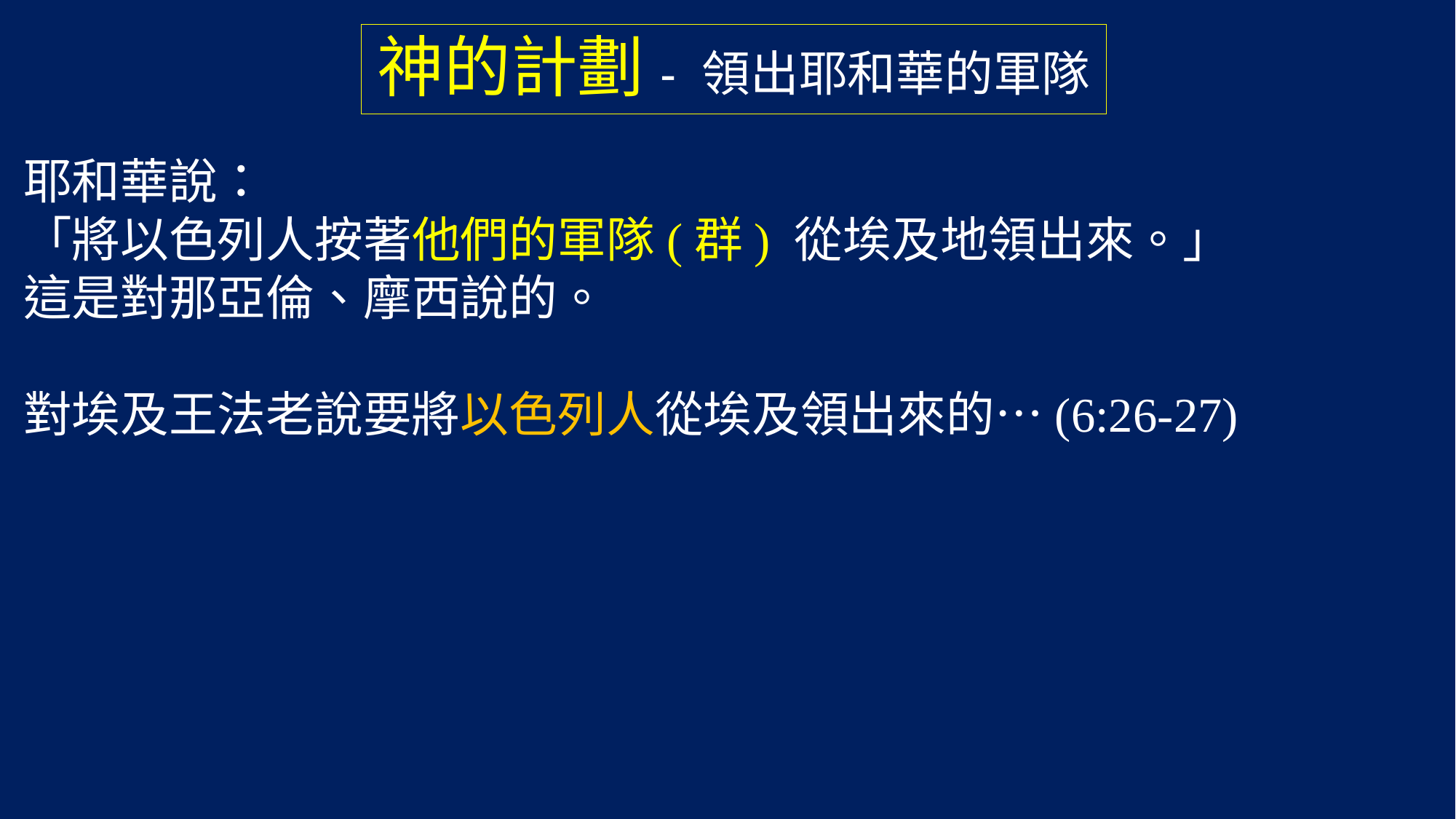

# 神的計劃- 領出耶和華的軍隊
耶和華說：
「將以色列人按著他們的軍隊(群) 從埃及地領出來。」
這是對那亞倫、摩西說的。

對埃及王法老說要將以色列人從埃及領出來的…(6:26-27)